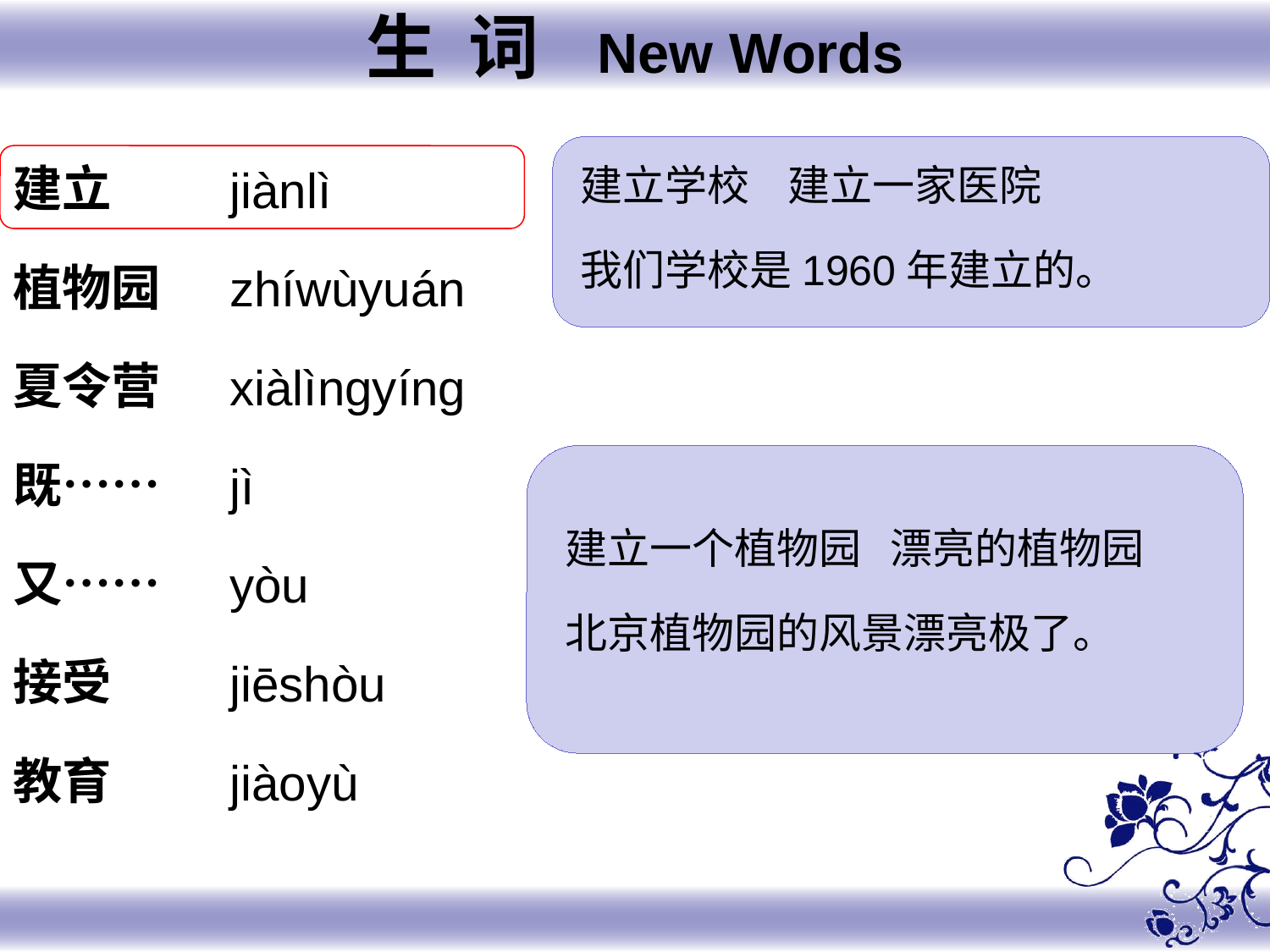

生  词   New Words
建立
植物园
夏令营
既……
又……
接受
教育

jiànlì
zhíwùyuán
xiàlìngyíng
jì
yòu
jiēshòu
jiàoyù
建立学校    建立一家医院
我们学校是1960年建立的。

建立一个植物园   漂亮的植物园
北京植物园的风景漂亮极了。